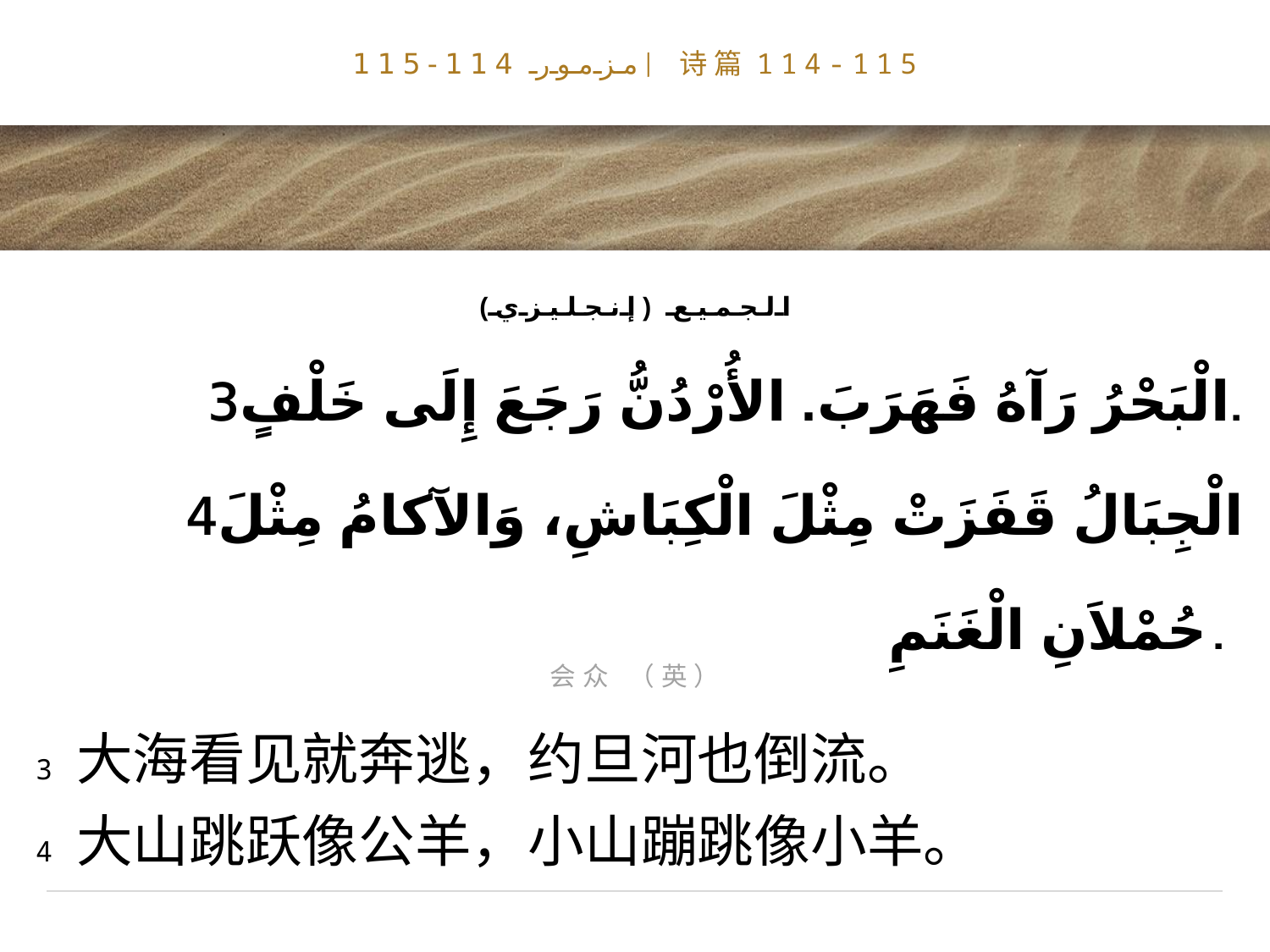

# مزمور 114-115| 诗篇114-115
الجميع (إنجليزي)
3الْبَحْرُ رَآهُ فَهَرَبَ. الأُرْدُنُّ رَجَعَ إِلَى خَلْفٍ.
4الْجِبَالُ قَفَزَتْ مِثْلَ الْكِبَاشِ، وَالآكامُ مِثْلَ حُمْلاَنِ الْغَنَمِ.
会众 （英）
3 大海看见就奔逃，约旦河也倒流。
4 大山跳跃像公羊，小山蹦跳像小羊。